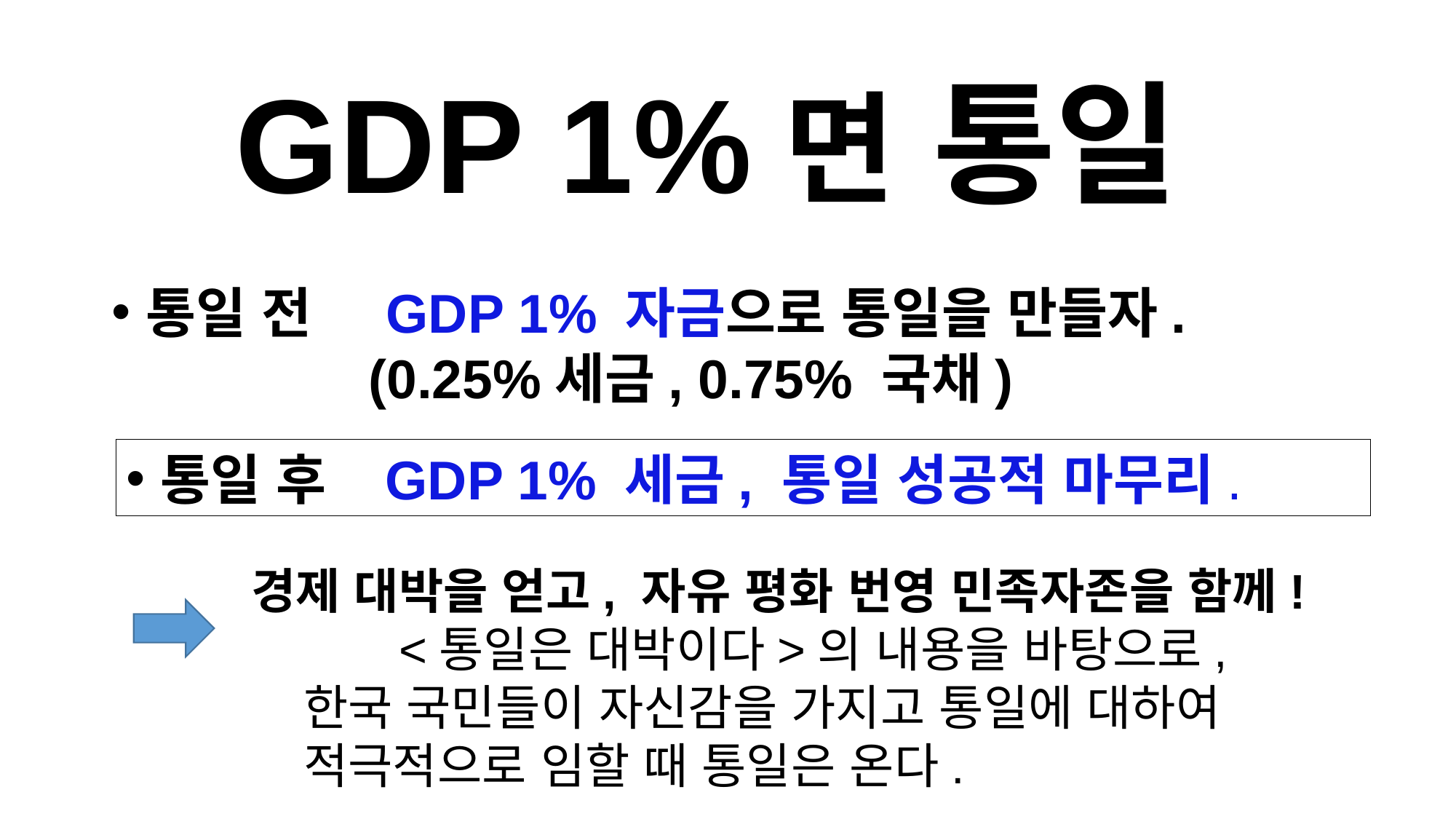

GDP 1%면 통일
통일 전    GDP 1% 자금으로 통일을 만들자.
                 (0.25%세금, 0.75% 국채)
통일 후   GDP 1% 세금, 통일 성공적 마무리.
경제 대박을 얻고, 자유 평화 번영 민족자존을 함께!
           <통일은 대박이다>의 내용을 바탕으로,
   한국 국민들이 자신감을 가지고 통일에 대하여
   적극적으로 임할 때 통일은 온다.